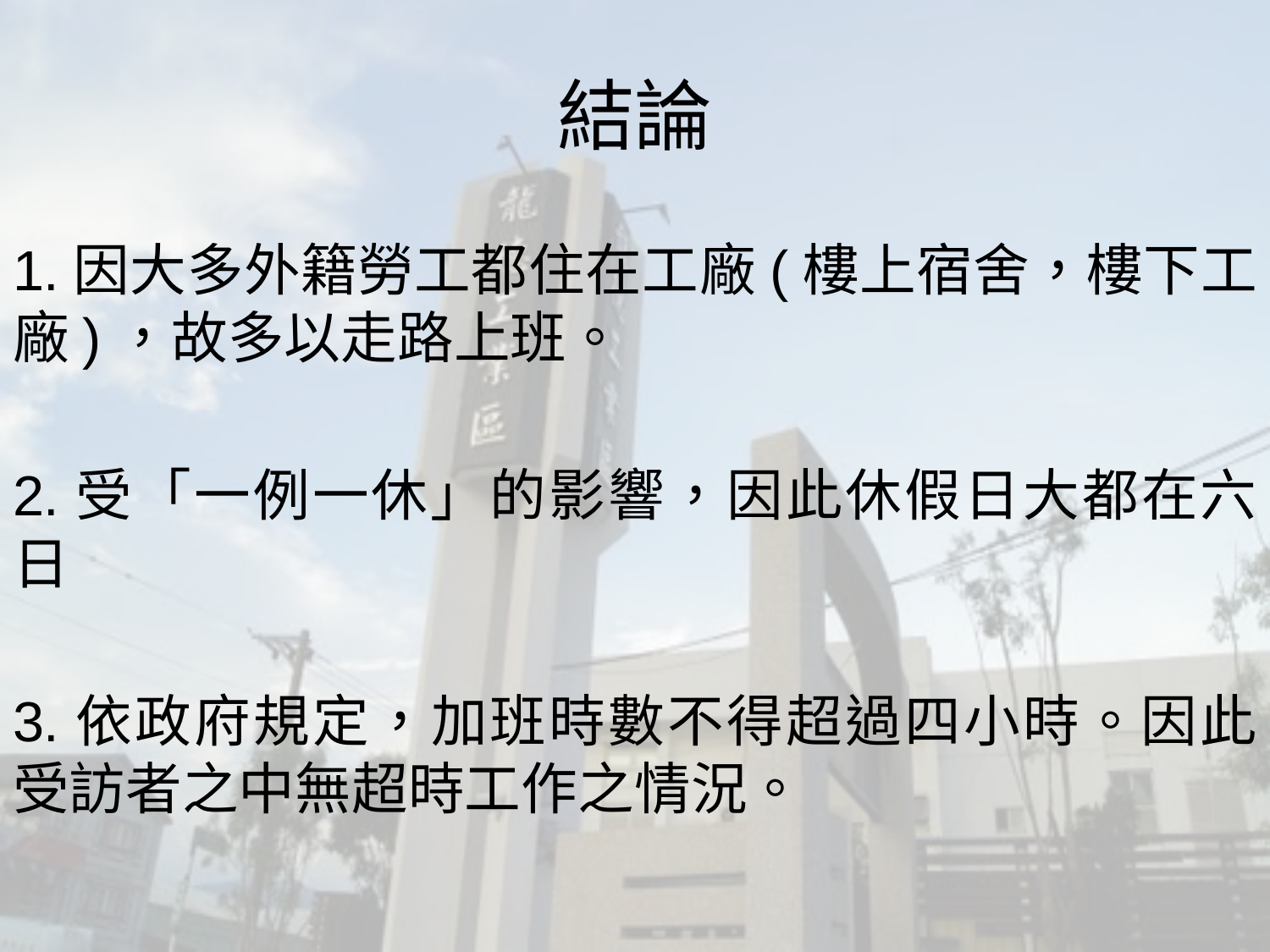

# 結論
1.因大多外籍勞工都住在工廠(樓上宿舍，樓下工廠)，故多以走路上班。

2.受「一例一休」的影響，因此休假日大都在六日

3.依政府規定，加班時數不得超過四小時。因此受訪者之中無超時工作之情況。